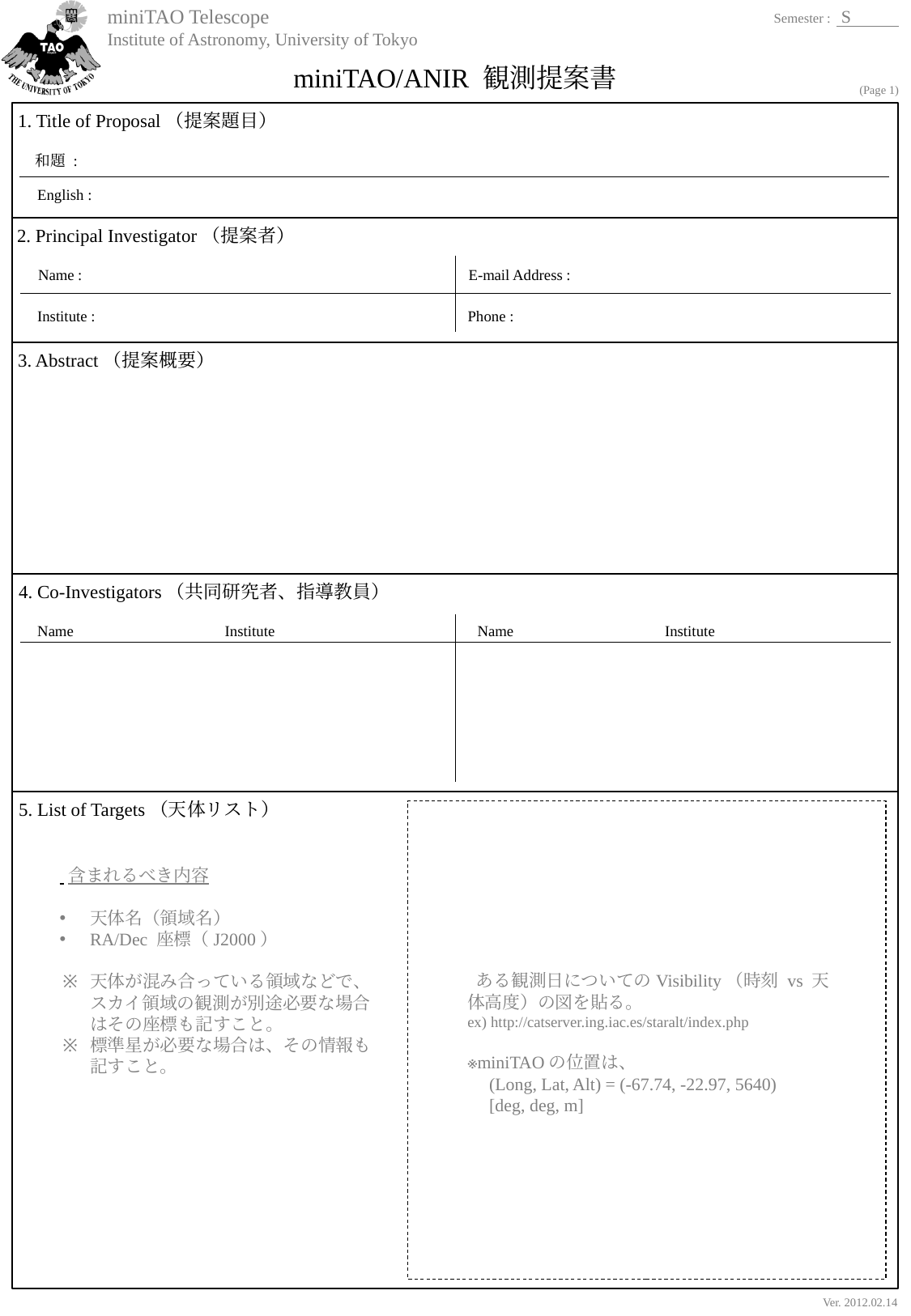

含まれるべき内容

天体名（領域名）
RA/Dec 座標（J2000）

天体が混み合っている領域などで、スカイ領域の観測が別途必要な場合はその座標も記すこと。
標準星が必要な場合は、その情報も記すこと。
 ある観測日についてのVisibility（時刻 vs 天体高度）の図を貼る。
ex) http://catserver.ing.iac.es/staralt/index.php

※miniTAOの位置は、
　(Long, Lat, Alt) = (-67.74, -22.97, 5640)
　[deg, deg, m]